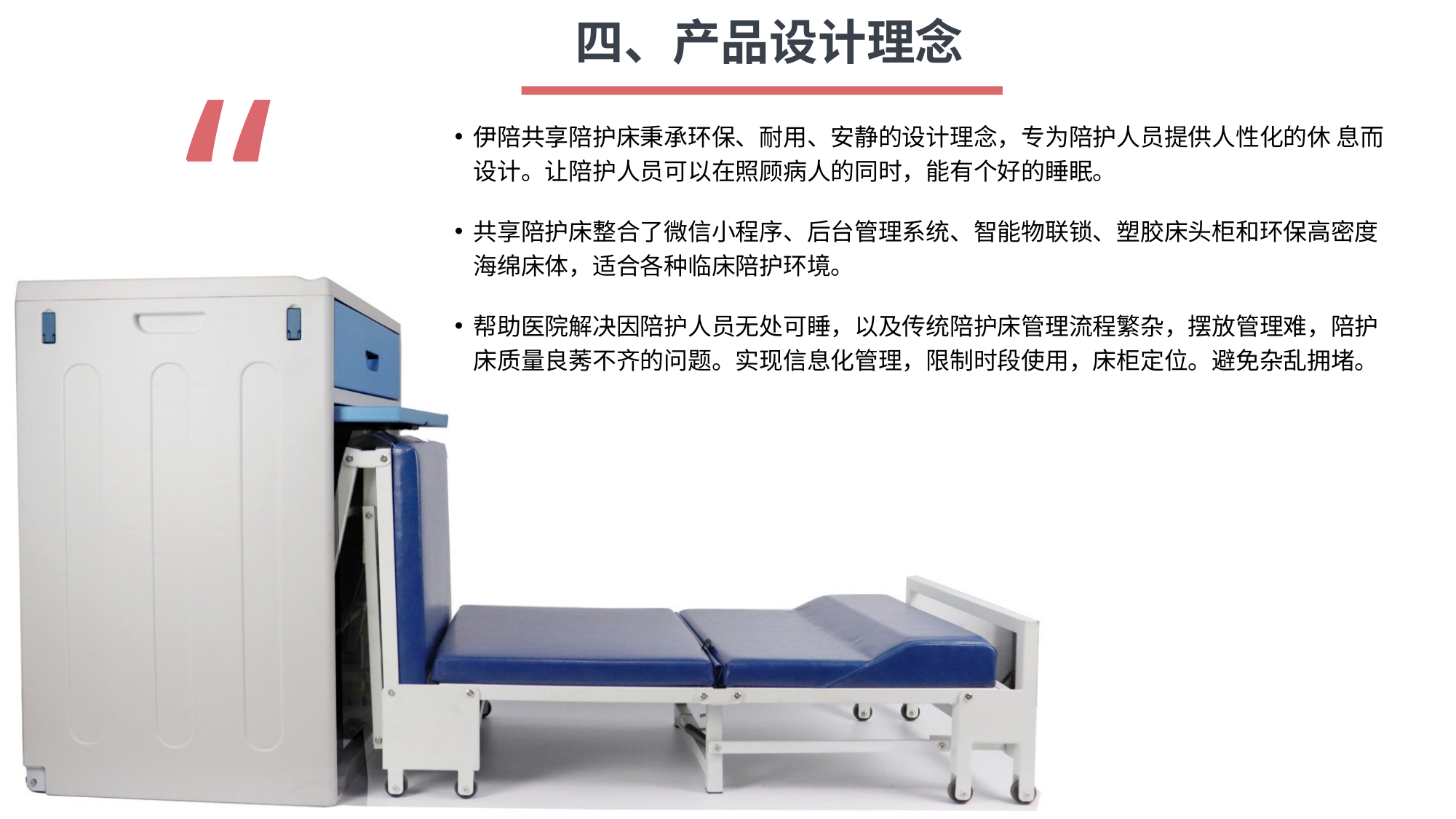

四、产品设计理念
“

伊陪共享陪护床秉承环保、耐用、安静的设计理念，专为陪护人员提供人性化的休 息而设计。让陪护人员可以在照顾病人的同时，能有个好的睡眠。

共享陪护床整合了微信小程序、后台管理系统、智能物联锁、塑胶床头柜和环保高密度 海绵床体，适合各种临床陪护环境。

帮助医院解决因陪护人员无处可睡，以及传统陪护床管理流程繁杂，摆放管理难，陪护 床质量良莠不齐的问题。实现信息化管理，限制时段使用，床柜定位。避免杂乱拥堵。